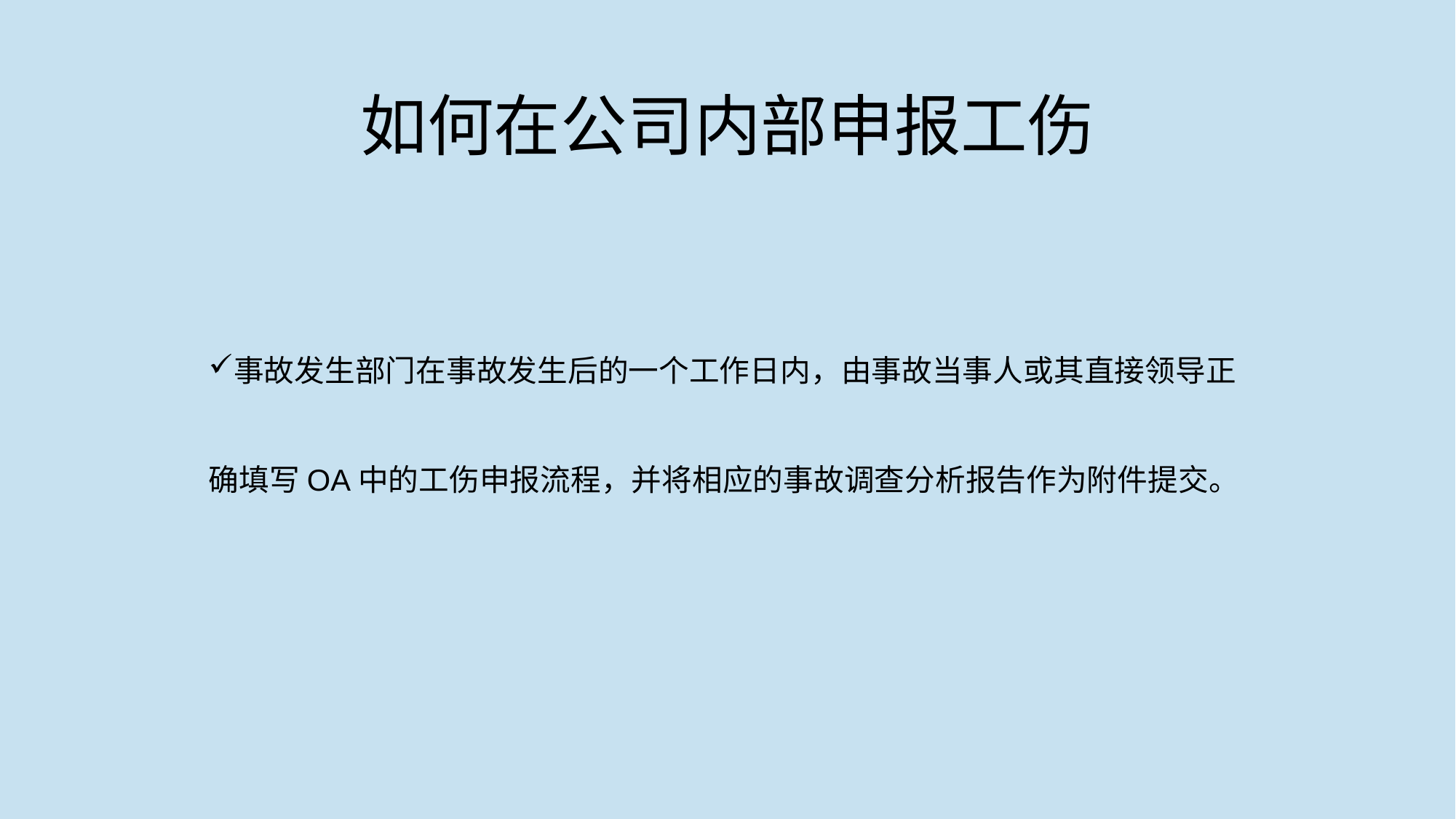

如何在公司内部申报工伤

事故发生部门在事故发生后的一个工作日内，由事故当事人或其直接领导正确填写OA中的工伤申报流程，并将相应的事故调查分析报告作为附件提交。